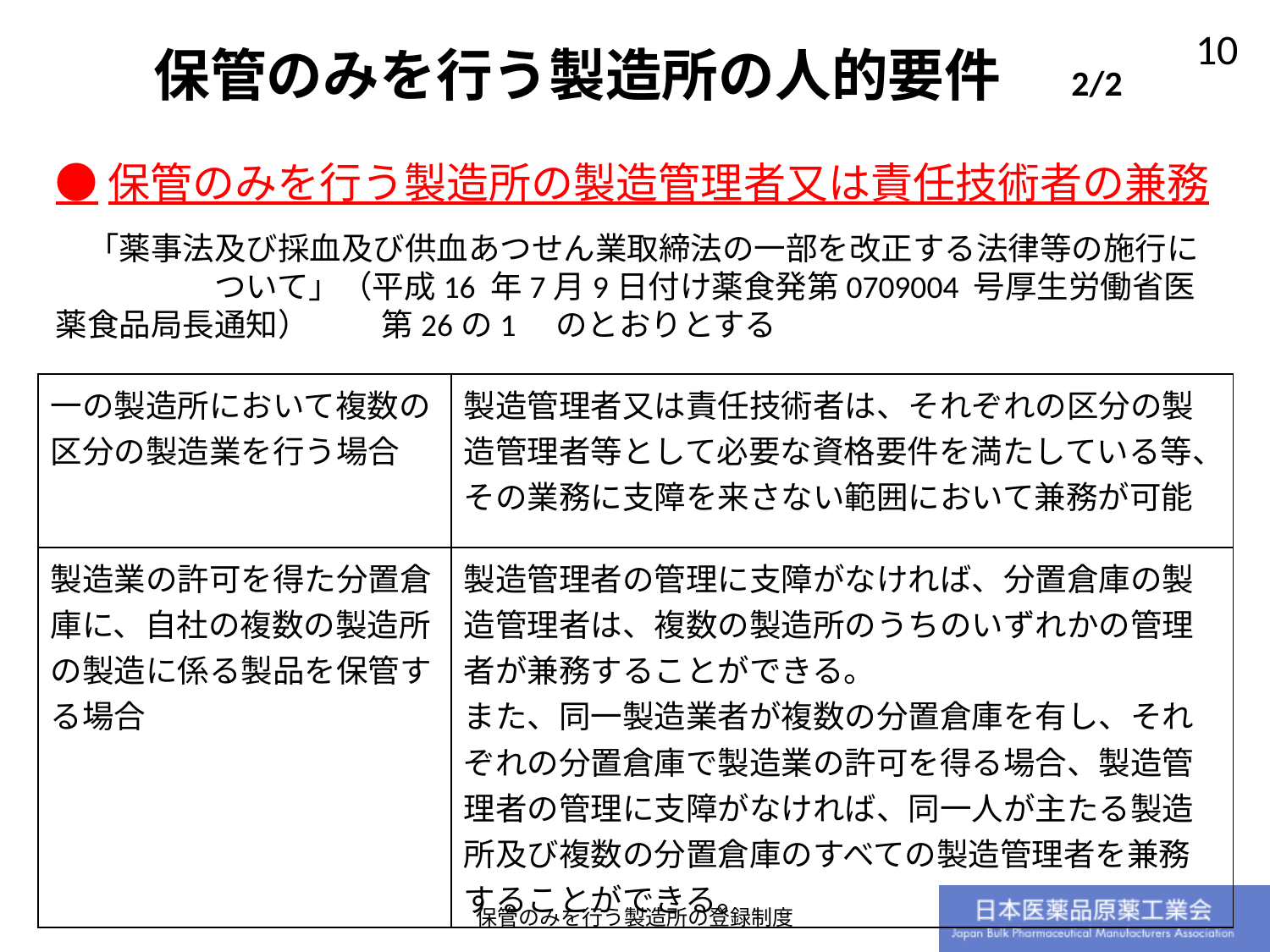

# 保管のみを行う製造所の人的要件　2/2
●保管のみを行う製造所の製造管理者又は責任技術者の兼務
　「薬事法及び採血及び供血あつせん業取締法の一部を改正する法律等の施行に　　　　　ついて」（平成16 年7月9日付け薬食発第0709004 号厚生労働省医薬食品局長通知）          第26の1　のとおりとする
| 一の製造所において複数の区分の製造業を行う場合 | 製造管理者又は責任技術者は、それぞれの区分の製造管理者等として必要な資格要件を満たしている等、その業務に支障を来さない範囲において兼務が可能 |
| --- | --- |
| 製造業の許可を得た分置倉庫に、自社の複数の製造所の製造に係る製品を保管する場合 | 製造管理者の管理に支障がなければ、分置倉庫の製造管理者は、複数の製造所のうちのいずれかの管理者が兼務することができる。 また、同一製造業者が複数の分置倉庫を有し、それぞれの分置倉庫で製造業の許可を得る場合、製造管理者の管理に支障がなければ、同一人が主たる製造所及び複数の分置倉庫のすべての製造管理者を兼務することができる。 |
保管のみを行う製造所の登録制度